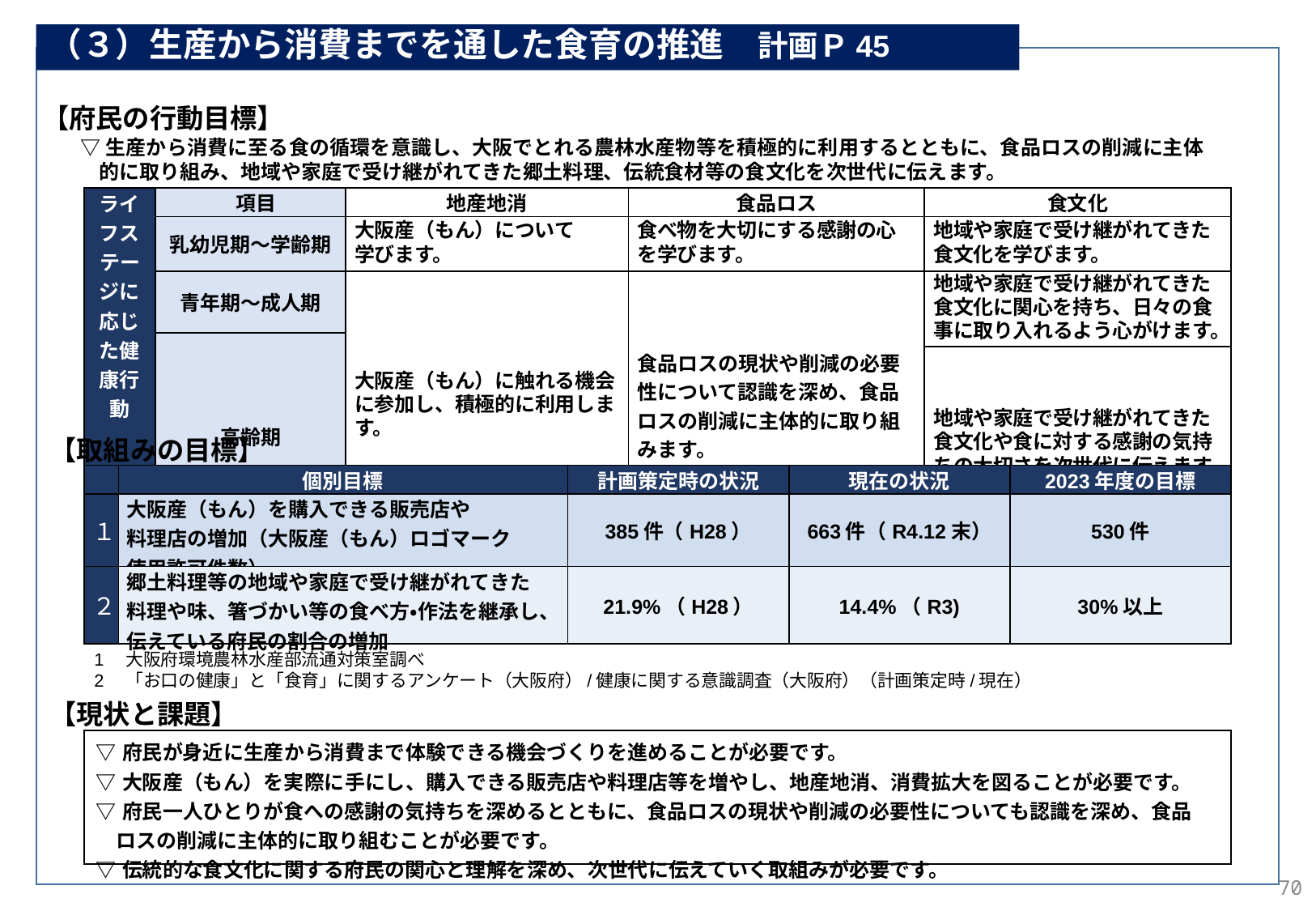

（３）生産から消費までを通した食育の推進　計画Ｐ45

【府民の行動目標】
▽生産から消費に至る食の循環を意識し、大阪でとれる農林水産物等を積極的に利用するとともに、食品ロスの削減に主体的に取り組み、地域や家庭で受け継がれてきた郷土料理、伝統食材等の食文化を次世代に伝えます。
| ライフステージに 応じた健康行動 | 項目 | 地産地消 | 食品ロス | 食文化 |
| --- | --- | --- | --- | --- |
|  | 乳幼児期～学齢期 | 大阪産（もん）について 学びます。 | 食べ物を大切にする感謝の心を学びます。 | 地域や家庭で受け継がれてきた食文化を学びます。 |
|  | 青年期～成人期 | 大阪産（もん）に触れる機会に参加し、積極的に利用します。 | 食品ロスの現状や削減の必要性について認識を深め、食品ロスの削減に主体的に取り組みます。 | 地域や家庭で受け継がれてきた食文化に関心を持ち、日々の食事に取り入れるよう心がけます。 |
|  | 高齢期 |  |  |  |
|  |  |  |  | 地域や家庭で受け継がれてきた食文化や食に対する感謝の気持ちの大切さを次世代に伝えます。 |
【取組みの目標】
概ね予定どおり
|  | 個別目標 | 計画策定時の状況 | 現在の状況 | 2023年度の目標 |
| --- | --- | --- | --- | --- |
| １ | 大阪産（もん）を購入できる販売店や 料理店の増加（大阪産（もん）ロゴマーク 使用許可件数） | 385件（H28） | 663件（R4.12末） | 530件 |
| ２ | 郷土料理等の地域や家庭で受け継がれてきた 料理や味、箸づかい等の食べ方・作法を継承し、伝えている府民の割合の増加 | 21.9%（H28） | 14.4%（R3) | 30%以上 |
1　大阪府環境農林水産部流通対策室調べ
2　「お口の健康」と「食育」に関するアンケート（大阪府）/健康に関する意識調査（大阪府）（計画策定時/現在）
【現状と課題】
| ▽府民が身近に生産から消費まで体験できる機会づくりを進めることが必要です。 ▽大阪産（もん）を実際に手にし、購入できる販売店や料理店等を増やし、地産地消、消費拡大を図ることが必要です。 ▽府民一人ひとりが食への感謝の気持ちを深めるとともに、食品ロスの現状や削減の必要性についても認識を深め、食品 　ロスの削減に主体的に取り組むことが必要です。 ▽伝統的な食文化に関する府民の関心と理解を深め、次世代に伝えていく取組みが必要です。 |
| --- |
70